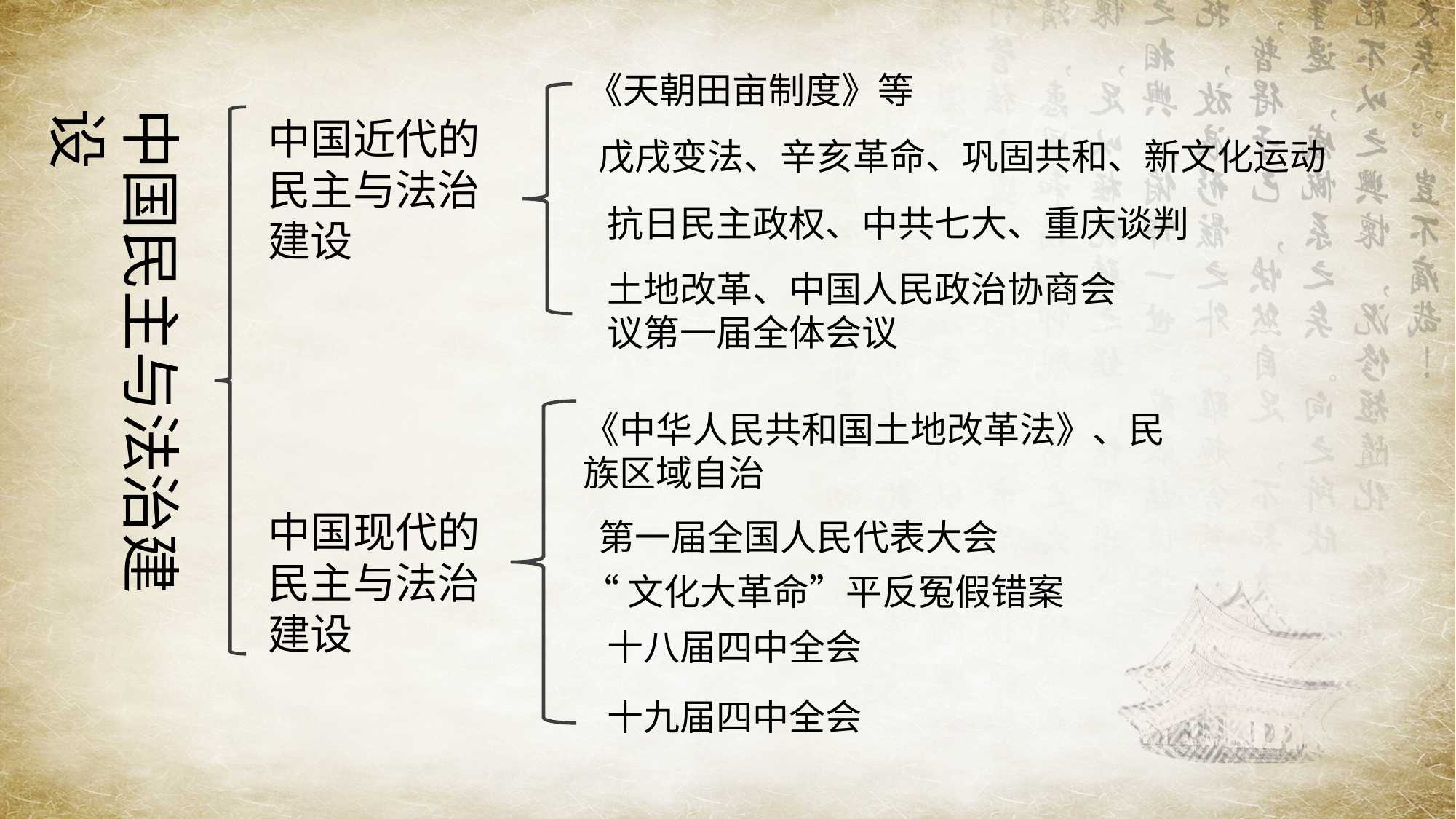

《天朝田亩制度》等

中国民主与法治建设

中国近代的民主与法治建设
戊戌变法、辛亥革命、巩固共和、新文化运动
抗日民主政权、中共七大、重庆谈判
土地改革、中国人民政治协商会议第一届全体会议

《中华人民共和国土地改革法》、民族区域自治
中国现代的民主与法治建设
第一届全国人民代表大会
“文化大革命”平反冤假错案
十八届四中全会
十九届四中全会